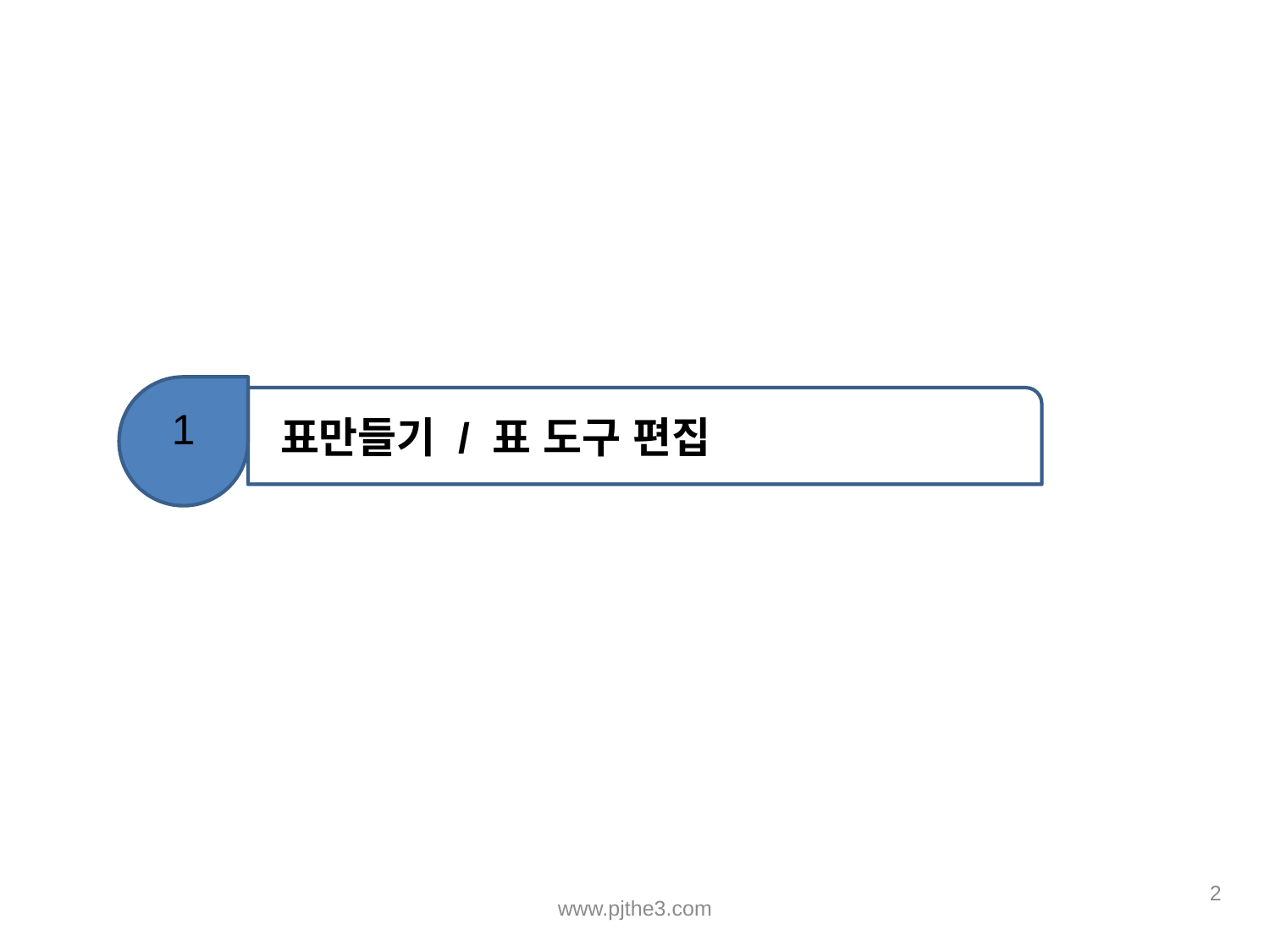

1
 표만들기 / 표 도구 편집
2
www.pjthe3.com